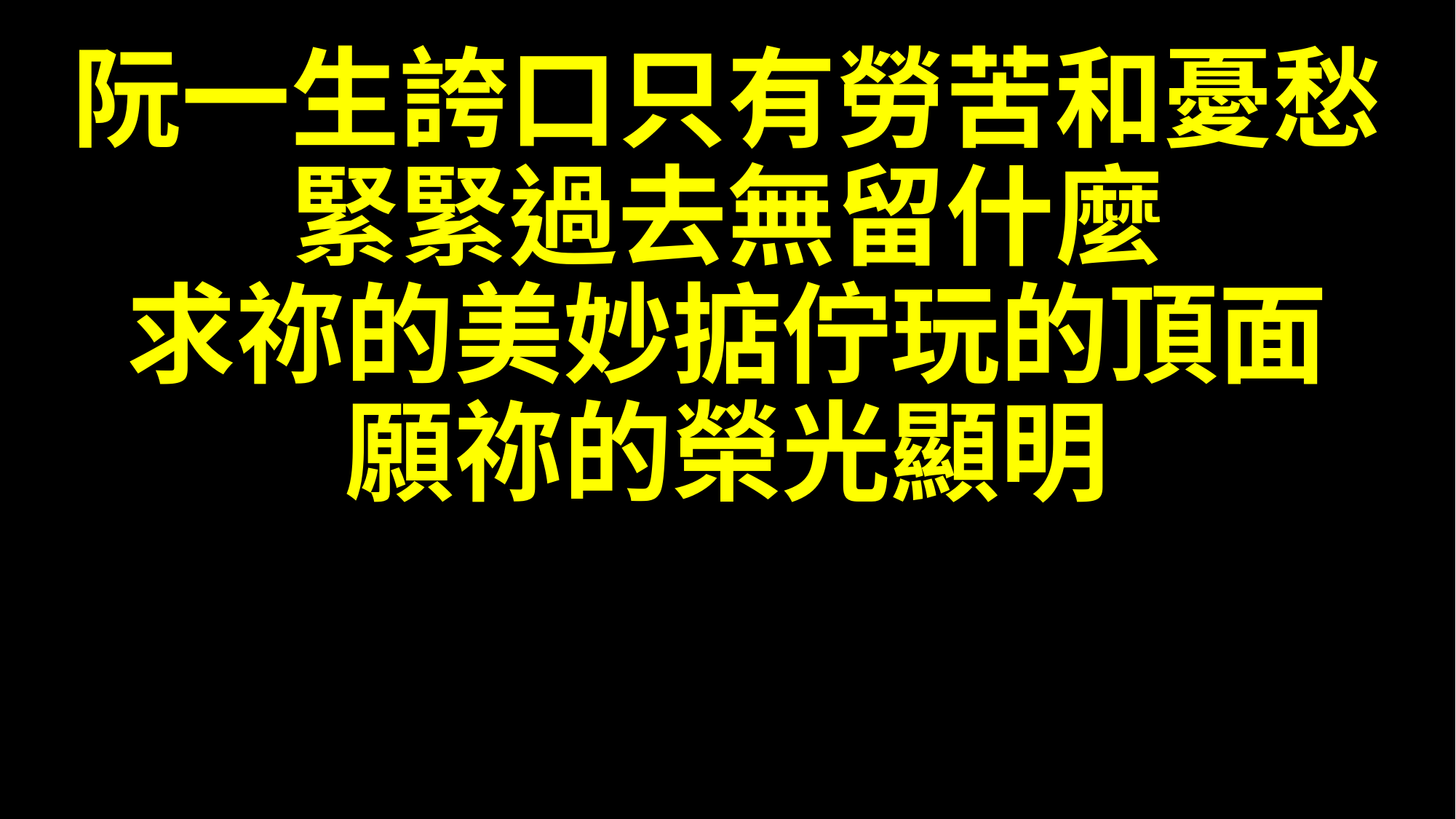

# 阮一生誇口只有勞苦和憂愁 緊緊過去無留什麼 求祢的美妙掂佇玩的頂面 願祢的榮光顯明